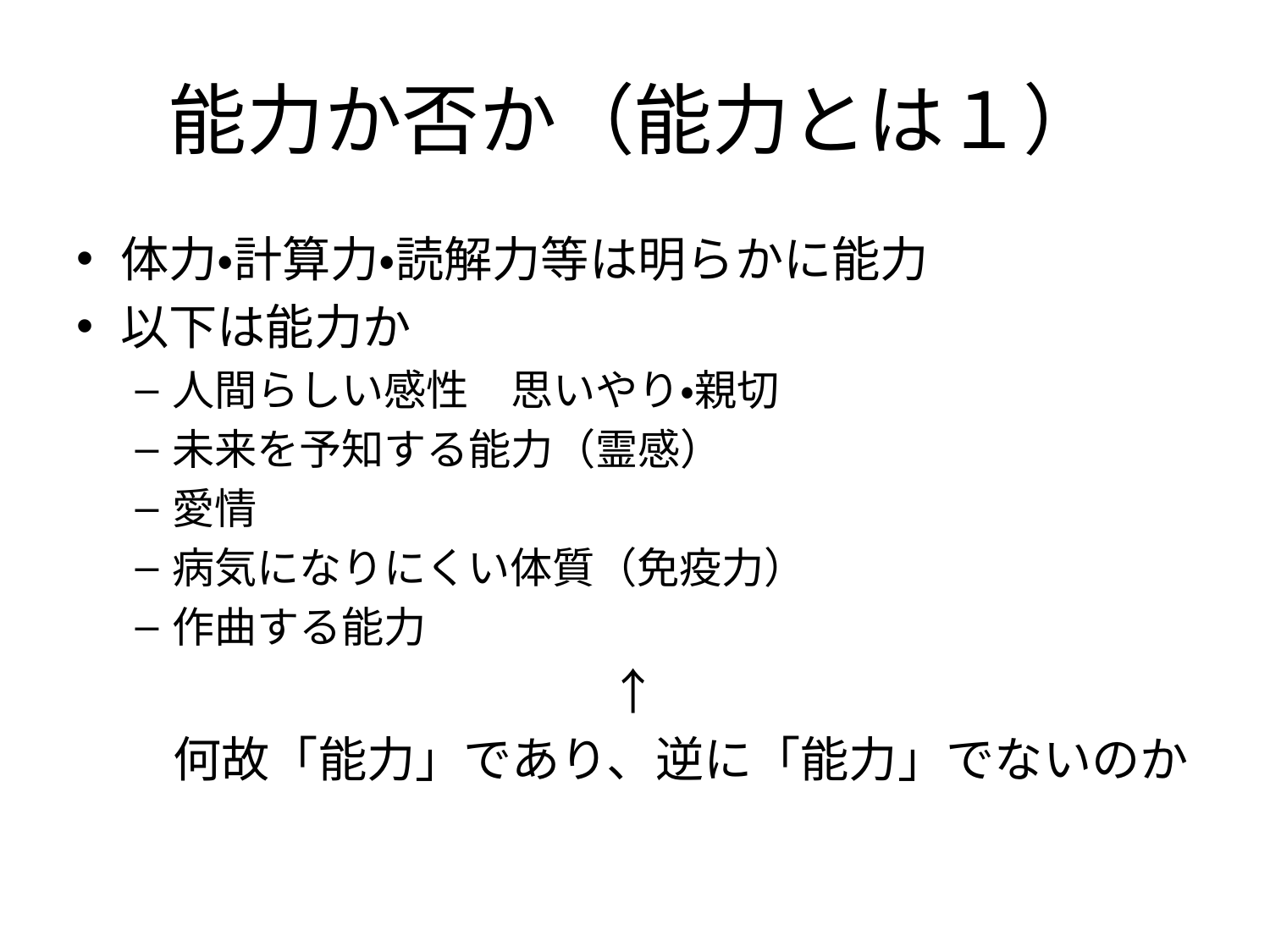

# 能力か否か（能力とは１）
体力・計算力・読解力等は明らかに能力
以下は能力か
人間らしい感性　思いやり・親切
未来を予知する能力（霊感）
愛情
病気になりにくい体質（免疫力）
作曲する能力
　　　　　　　　　　　↑
　　何故「能力」であり、逆に「能力」でないのか